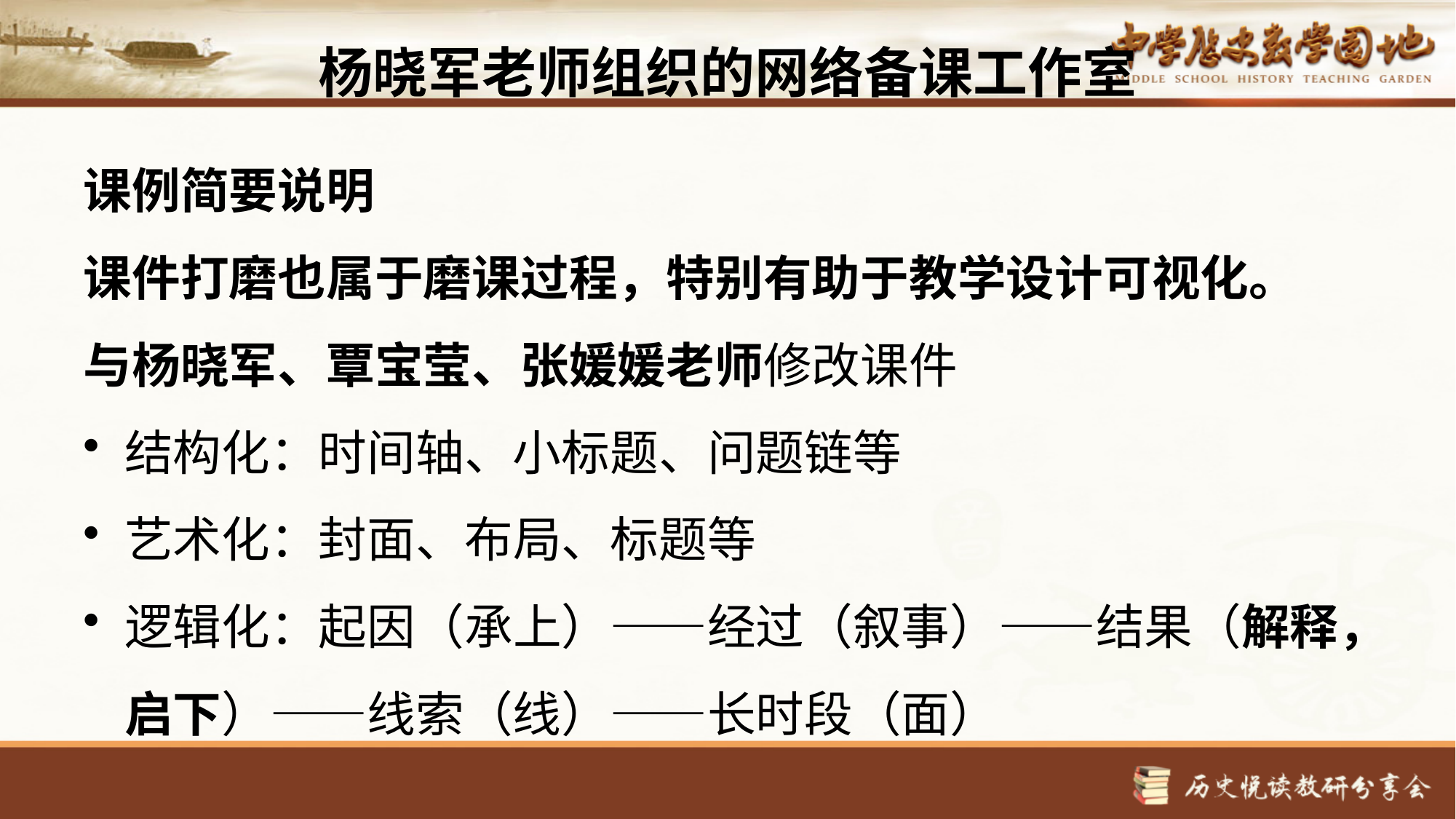

# 杨晓军老师组织的网络备课工作室
课例简要说明
课件打磨也属于磨课过程，特别有助于教学设计可视化。
与杨晓军、覃宝莹、张媛媛老师修改课件
结构化：时间轴、小标题、问题链等
艺术化：封面、布局、标题等
逻辑化：起因（承上）——经过（叙事）——结果（解释，启下）——线索（线）——长时段（面）